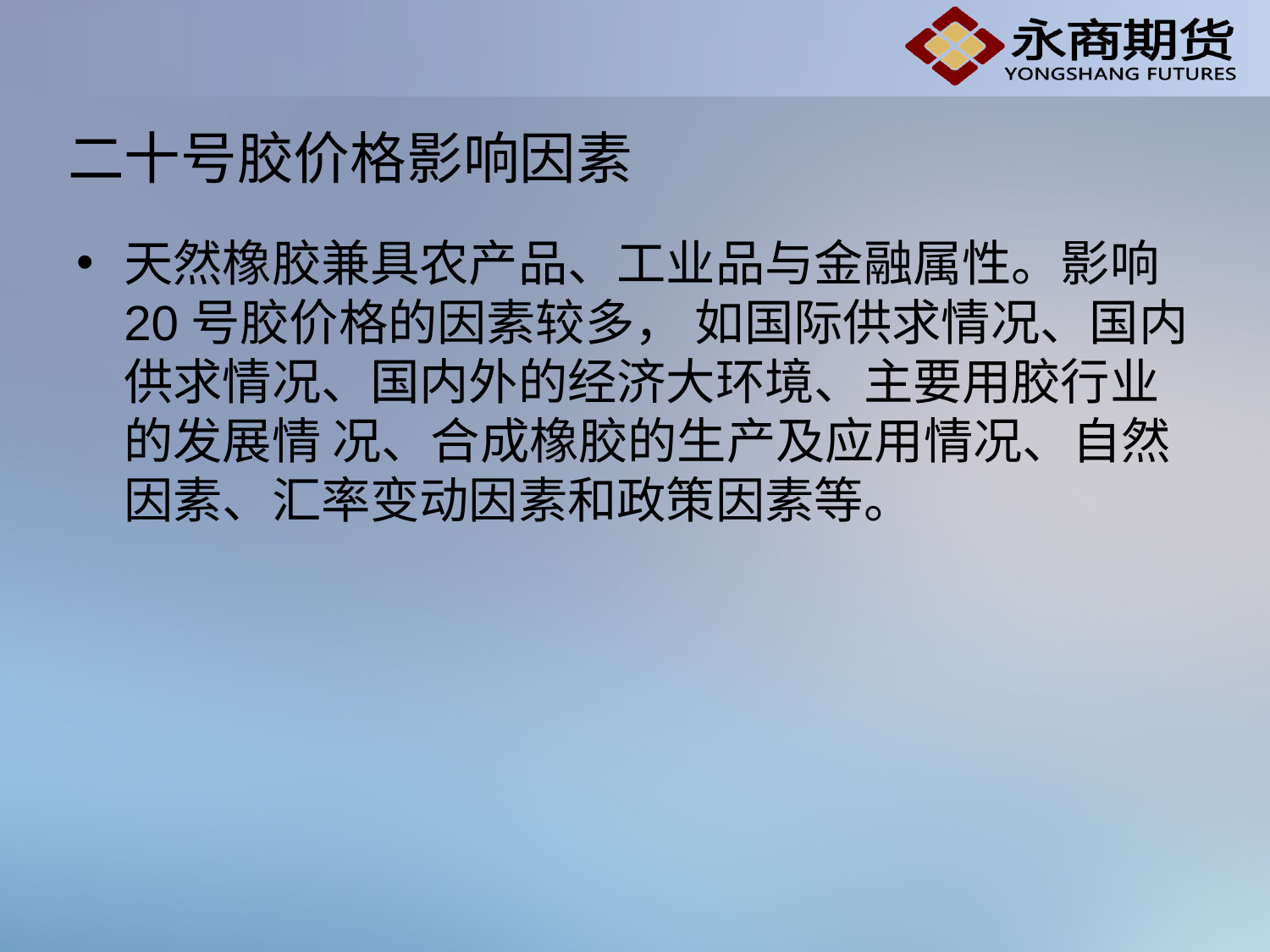

# 二十号胶价格影响因素
天然橡胶兼具农产品、工业品与金融属性。影响20号胶价格的因素较多， 如国际供求情况、国内供求情况、国内外的经济大环境、主要用胶行业的发展情 况、合成橡胶的生产及应用情况、自然因素、汇率变动因素和政策因素等。